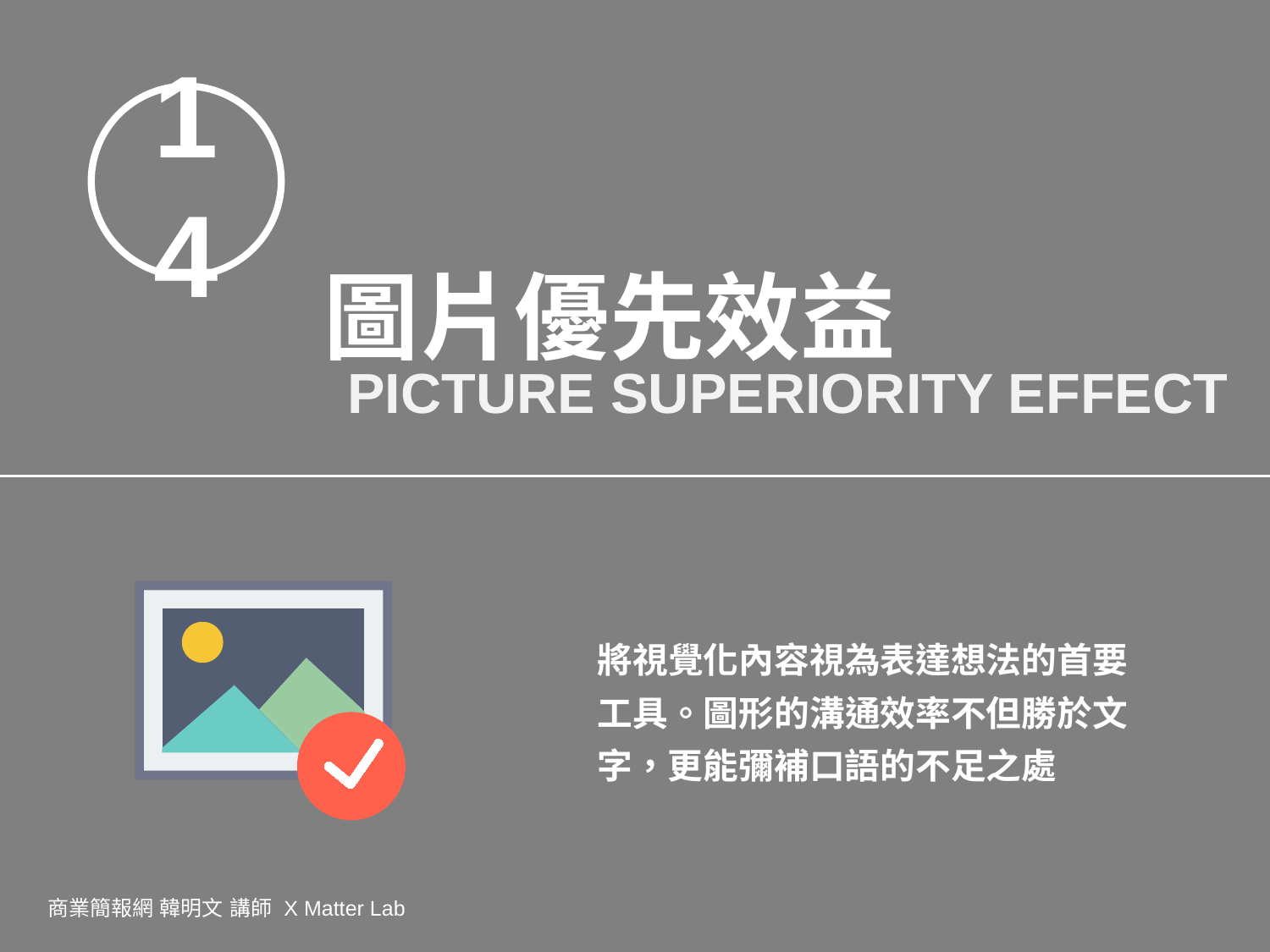

14
圖片優先效益
PICTURE SUPERIORITY EFFECT

將視覺化內容視為表達想法的首要工具。圖形的溝通效率不但勝於文字，更能彌補口語的不足之處

商業簡報網 韓明文 講師 X Matter Lab